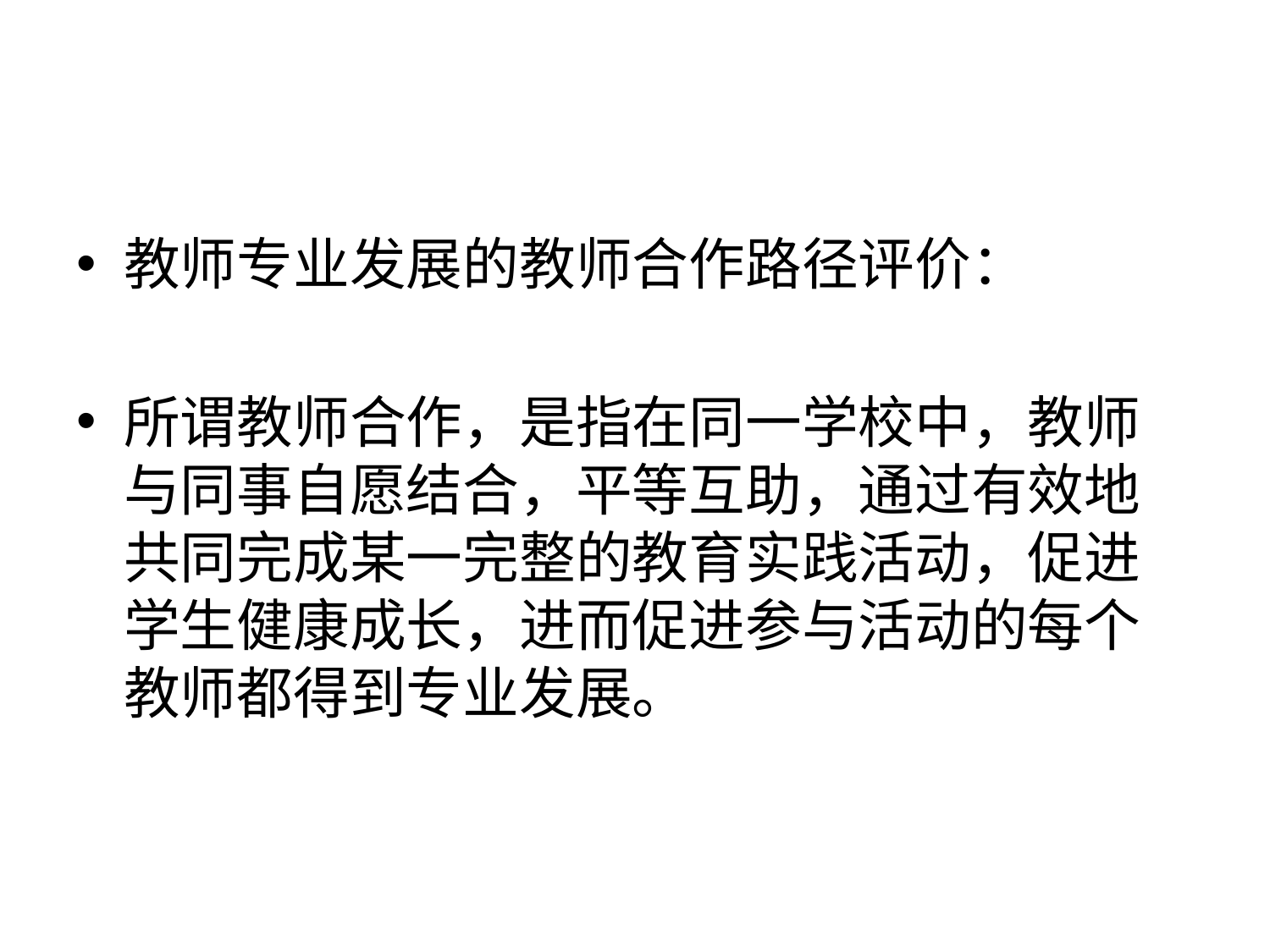

#
教师专业发展的教师合作路径评价：

所谓教师合作，是指在同一学校中，教师与同事自愿结合，平等互助，通过有效地共同完成某一完整的教育实践活动，促进学生健康成长，进而促进参与活动的每个教师都得到专业发展。